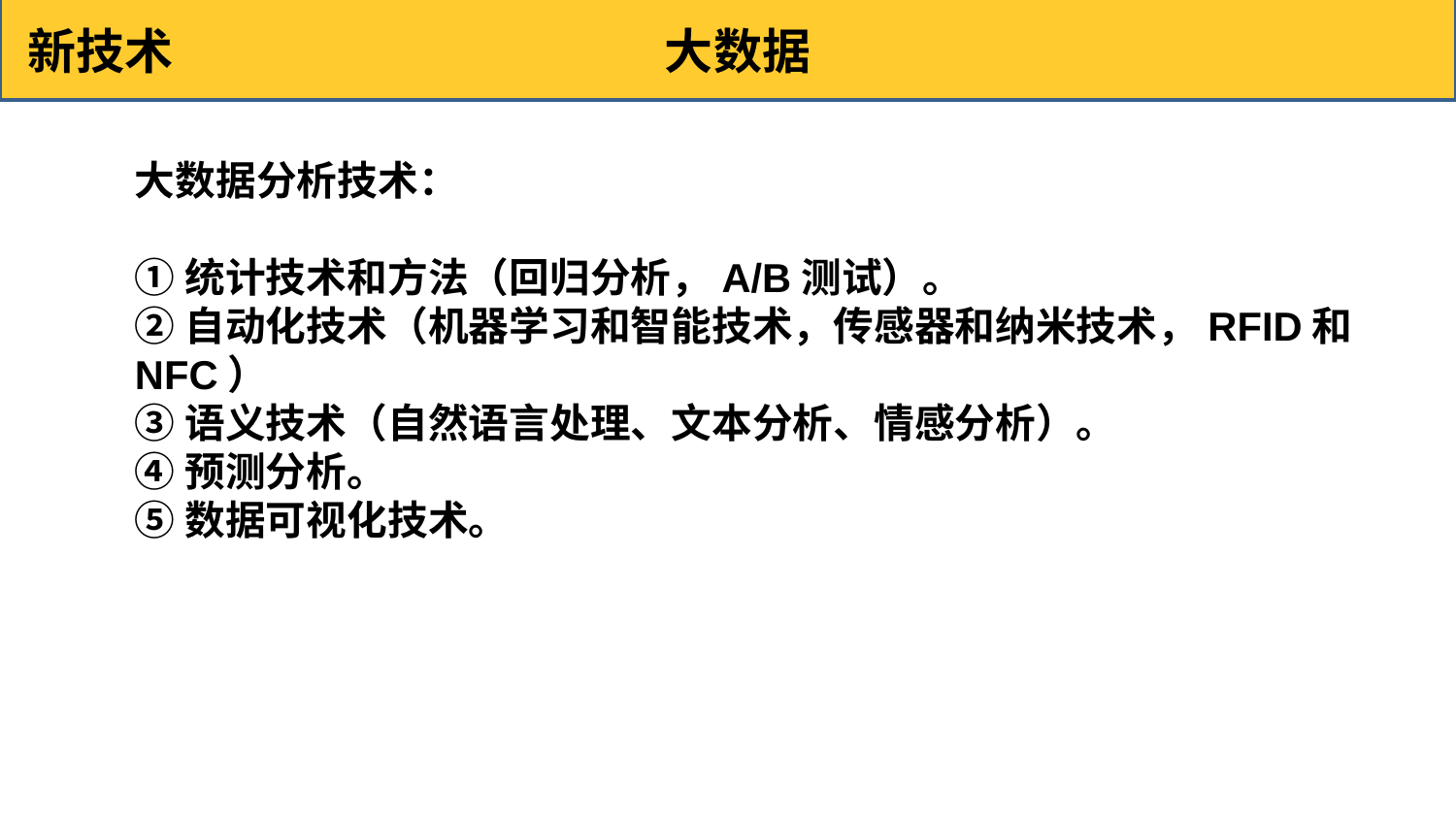

新技术                                             大数据

大数据分析技术：

①统计技术和方法（回归分析，A/B测试）。
②自动化技术（机器学习和智能技术，传感器和纳米技术，RFID和NFC）
③语义技术（自然语言处理、文本分析、情感分析）。
④预测分析。
⑤数据可视化技术。

31